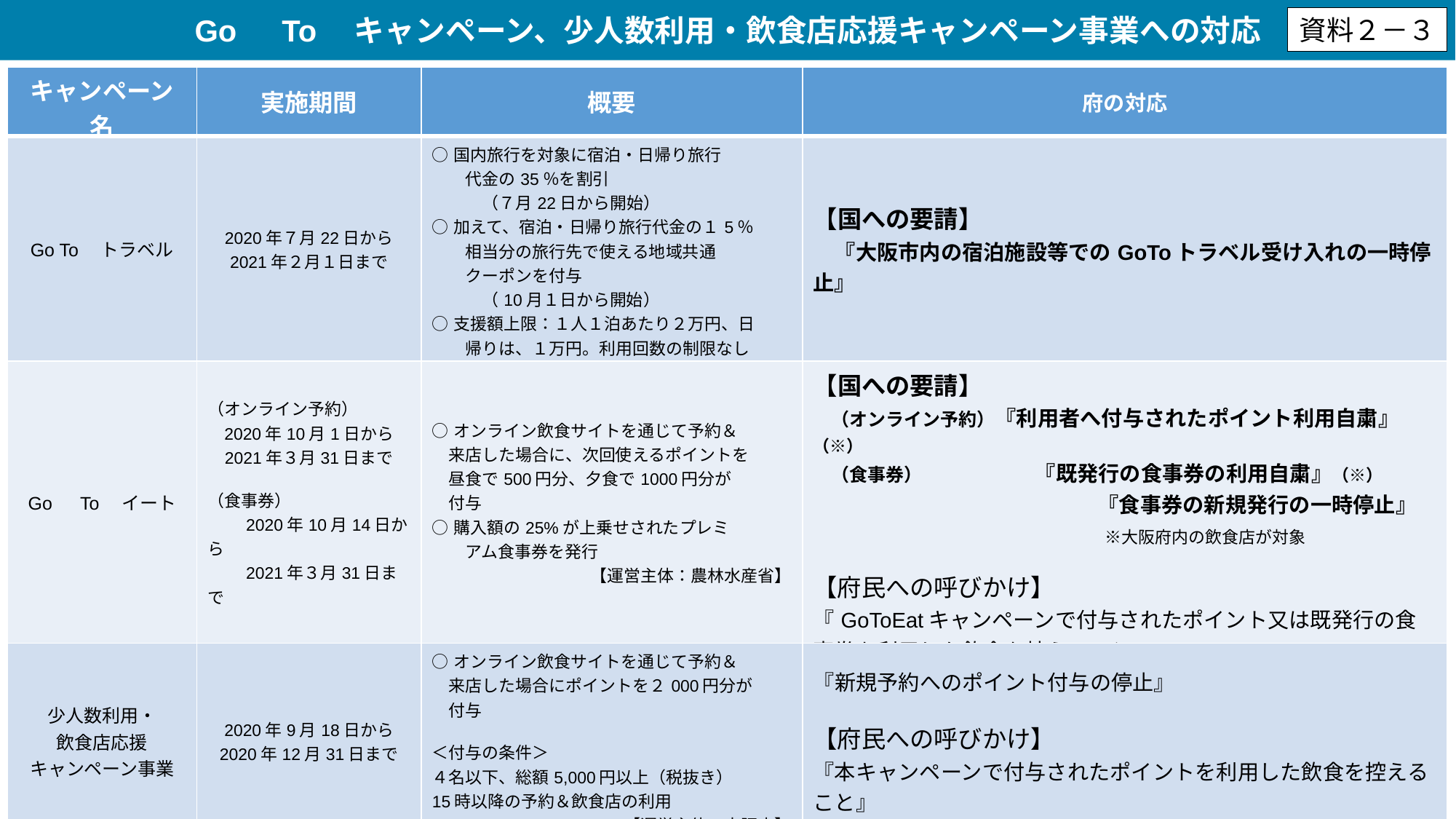

Go　To　キャンペーン、少人数利用・飲食店応援キャンペーン事業への対応
資料２－３
| キャンペーン名 | 実施期間 | 概要 | 府の対応 |
| --- | --- | --- | --- |
| Go To　トラベル | 2020年７月22日から 2021年２月１日まで | ○国内旅行を対象に宿泊・日帰り旅行 　　代金の35％を割引 　　　（７月22日から開始） ○加えて、宿泊・日帰り旅行代金の１5％ 　　相当分の旅行先で使える地域共通 　　クーポンを付与 　　　（10月１日から開始） ○支援額上限：１人１泊あたり２万円、日 　　帰りは、１万円。利用回数の制限なし 【運営主体：国土交通省・観光庁】 | 【国への要請】　 　『大阪市内の宿泊施設等でのGoToトラベル受け入れの一時停止』 |
| Go　To　イート | （オンライン予約） 2020年10月1日から 2021年３月31日まで （食事券） 　　2020年10月14日から 　　2021年３月31日まで | ○オンライン飲食サイトを通じて予約＆ 　来店した場合に、次回使えるポイントを 　昼食で500円分、夕食で1000円分が 　付与 ○購入額の25%が上乗せされたプレミ 　　アム食事券を発行 【運営主体：農林水産省】 | 【国への要請】 　（オンライン予約）『利用者へ付与されたポイント利用自粛』（※） 　（食事券）　　　　　　『既発行の食事券の利用自粛』（※） 　　　　　　　　　　　　　　　　　『食事券の新規発行の一時停止』 　　　　　　　　　　　　　　※大阪府内の飲食店が対象 【府民への呼びかけ】 『GoToEatキャンペーンで付与されたポイント又は既発行の食事券を利用した飲食を控えること』 |
| 少人数利用・ 飲食店応援 キャンペーン事業 | 2020年9月18日から 2020年12月31日まで | ○オンライン飲食サイトを通じて予約＆ 　来店した場合にポイントを２000円分が 　付与 ＜付与の条件＞ ４名以下、総額5,000円以上（税抜き） 15時以降の予約＆飲食店の利用 【運営主体：大阪府】 | 『新規予約へのポイント付与の停止』 【府民への呼びかけ】 『本キャンペーンで付与されたポイントを利用した飲食を控えること』 |